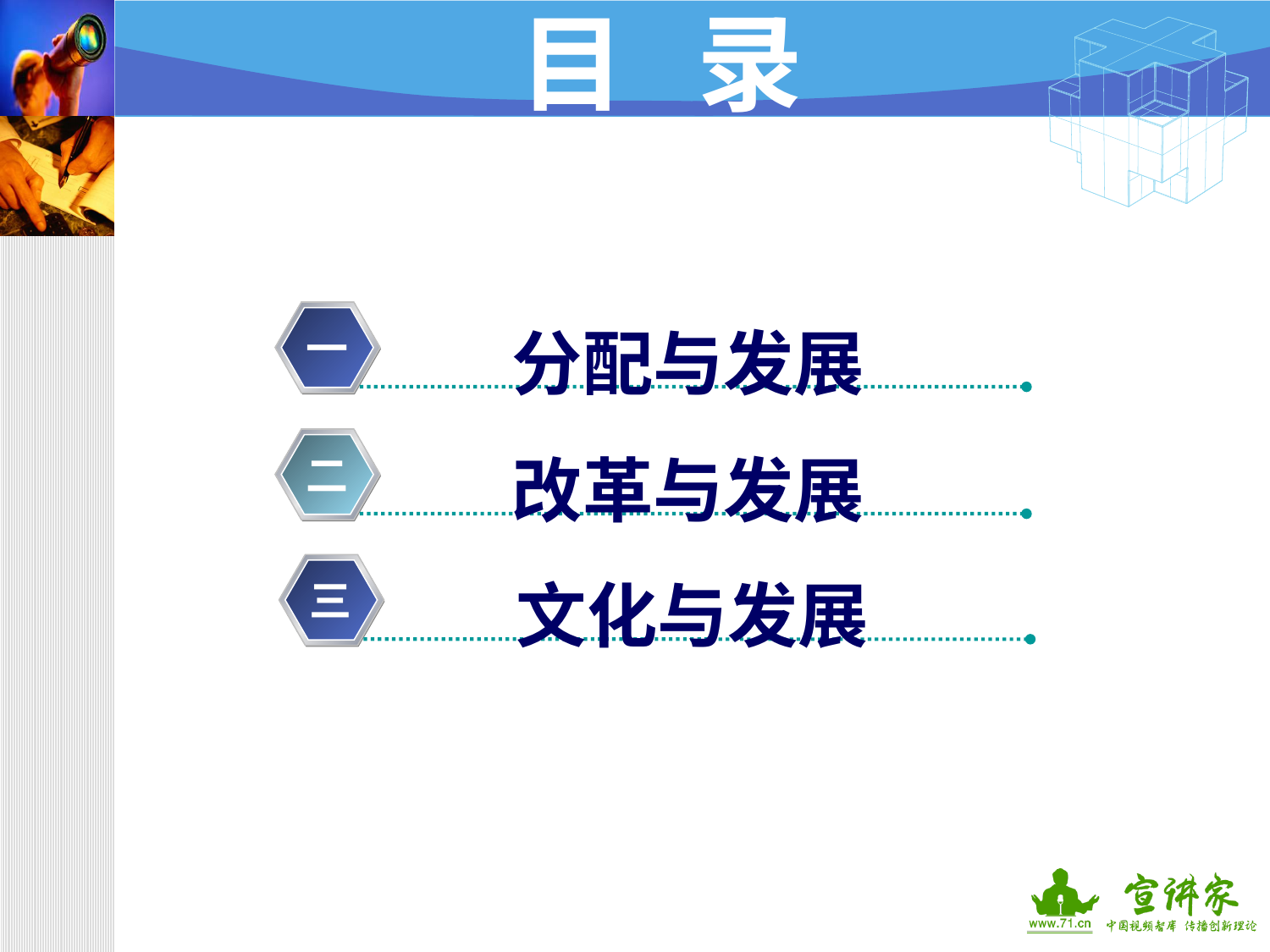

# 目   录

分配与发展
一

改革与发展
二

文化与发展
三